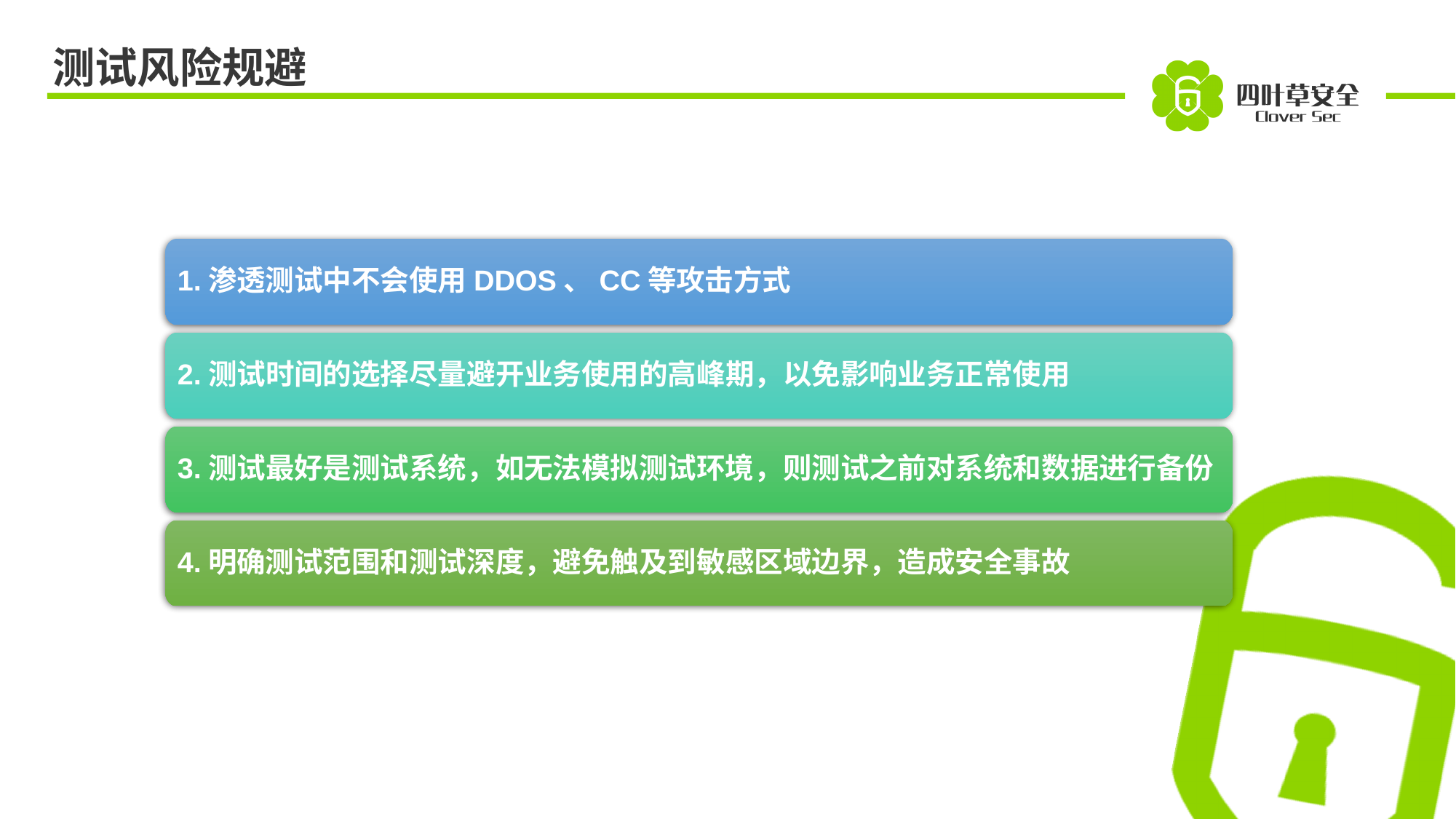

测试风险规避
1.渗透测试中不会使用DDOS、CC等攻击方式
2.测试时间的选择尽量避开业务使用的高峰期，以免影响业务正常使用
3.测试最好是测试系统，如无法模拟测试环境，则测试之前对系统和数据进行备份
4.明确测试范围和测试深度，避免触及到敏感区域边界，造成安全事故